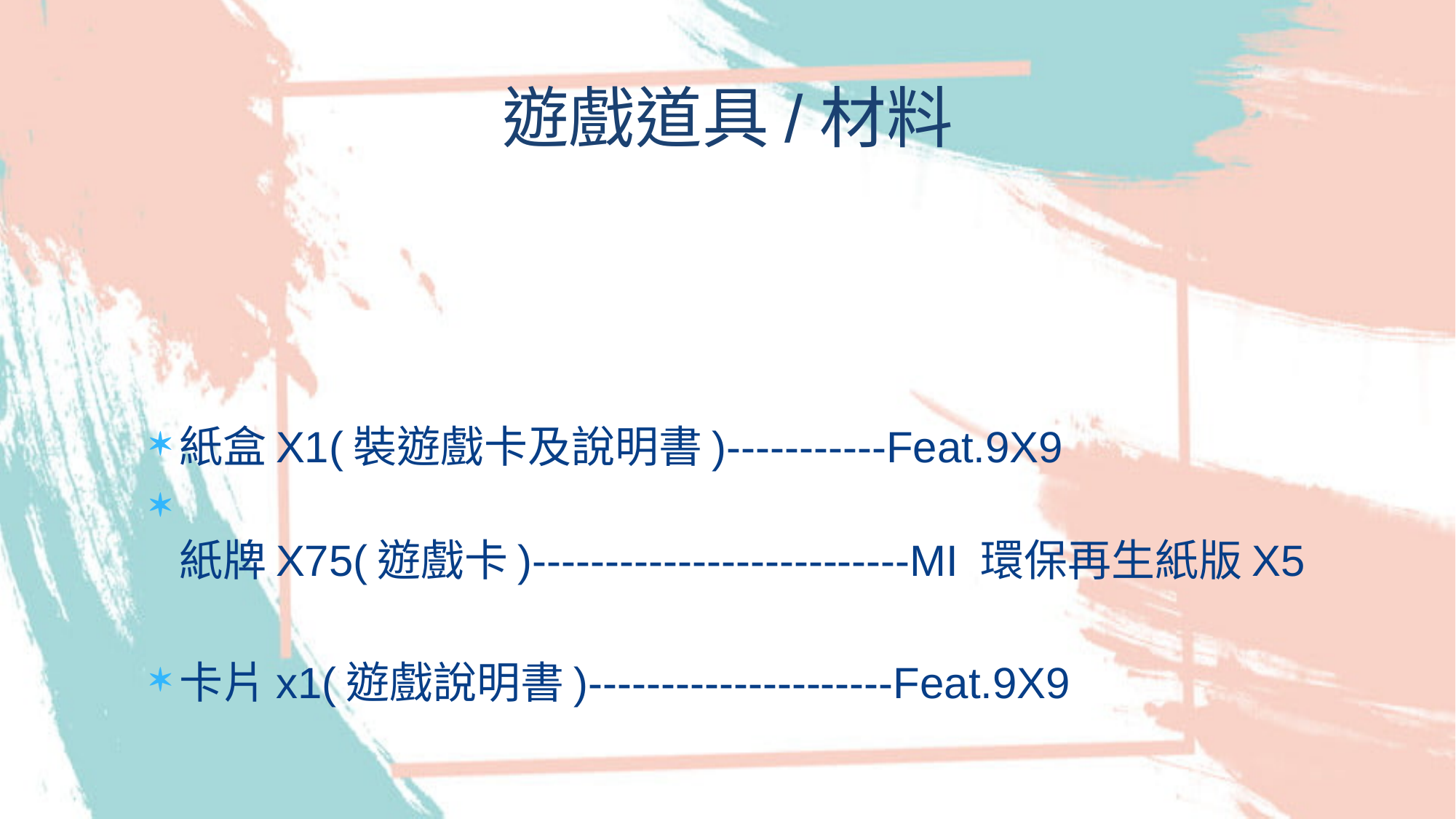

# 遊戲道具/材料

紙盒X1(裝遊戲卡及說明書)-----------Feat.9X9
紙牌X75(遊戲卡)--------------------------MI 環保再生紙版X5

卡片x1(遊戲說明書)---------------------Feat.9X9